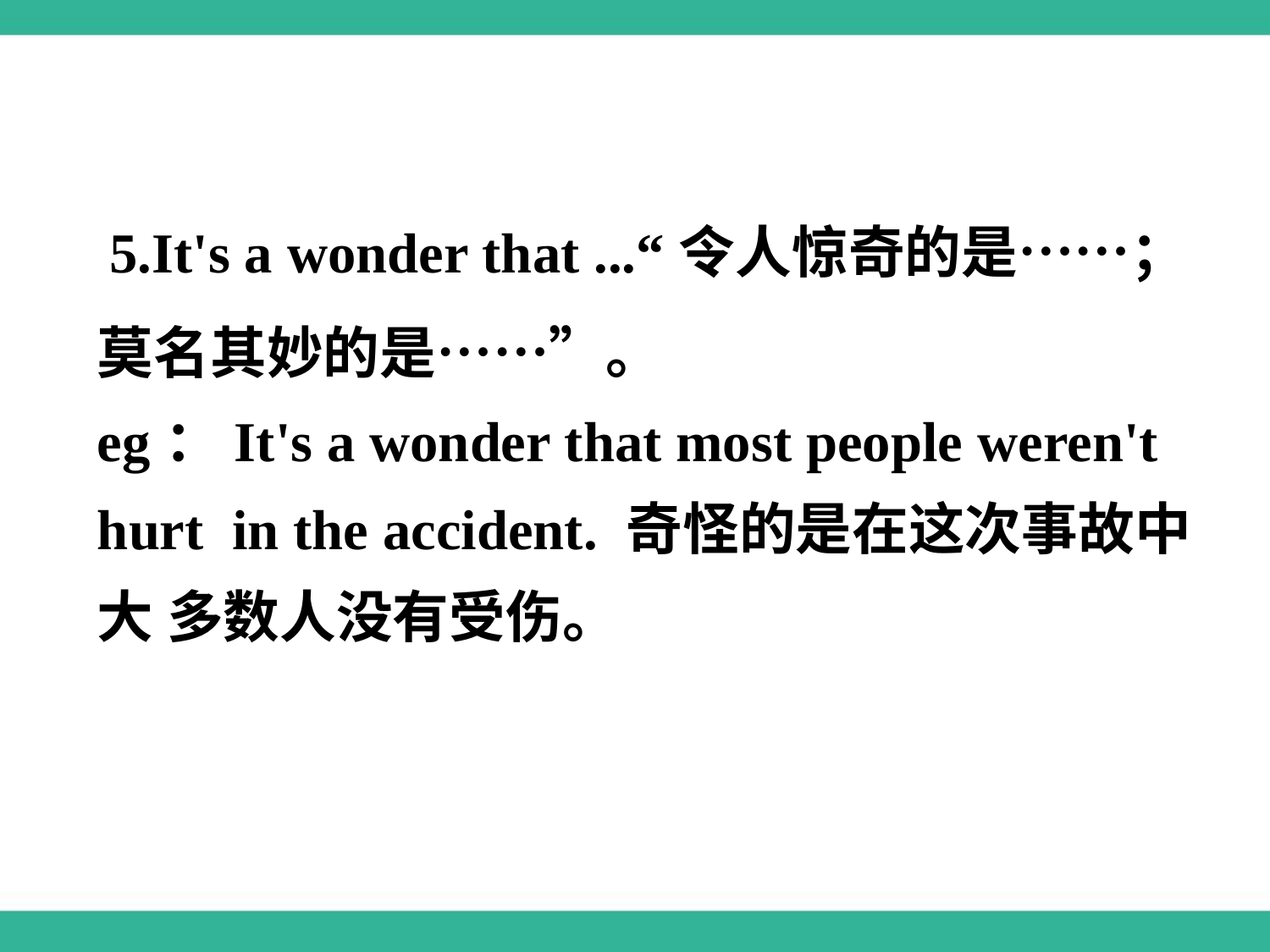

5.It's a wonder that ...“令人惊奇的是……；莫名其妙的是……”。
eg：It's a wonder that most people weren't hurt  in the accident. 奇怪的是在这次事故中大 多数人没有受伤。